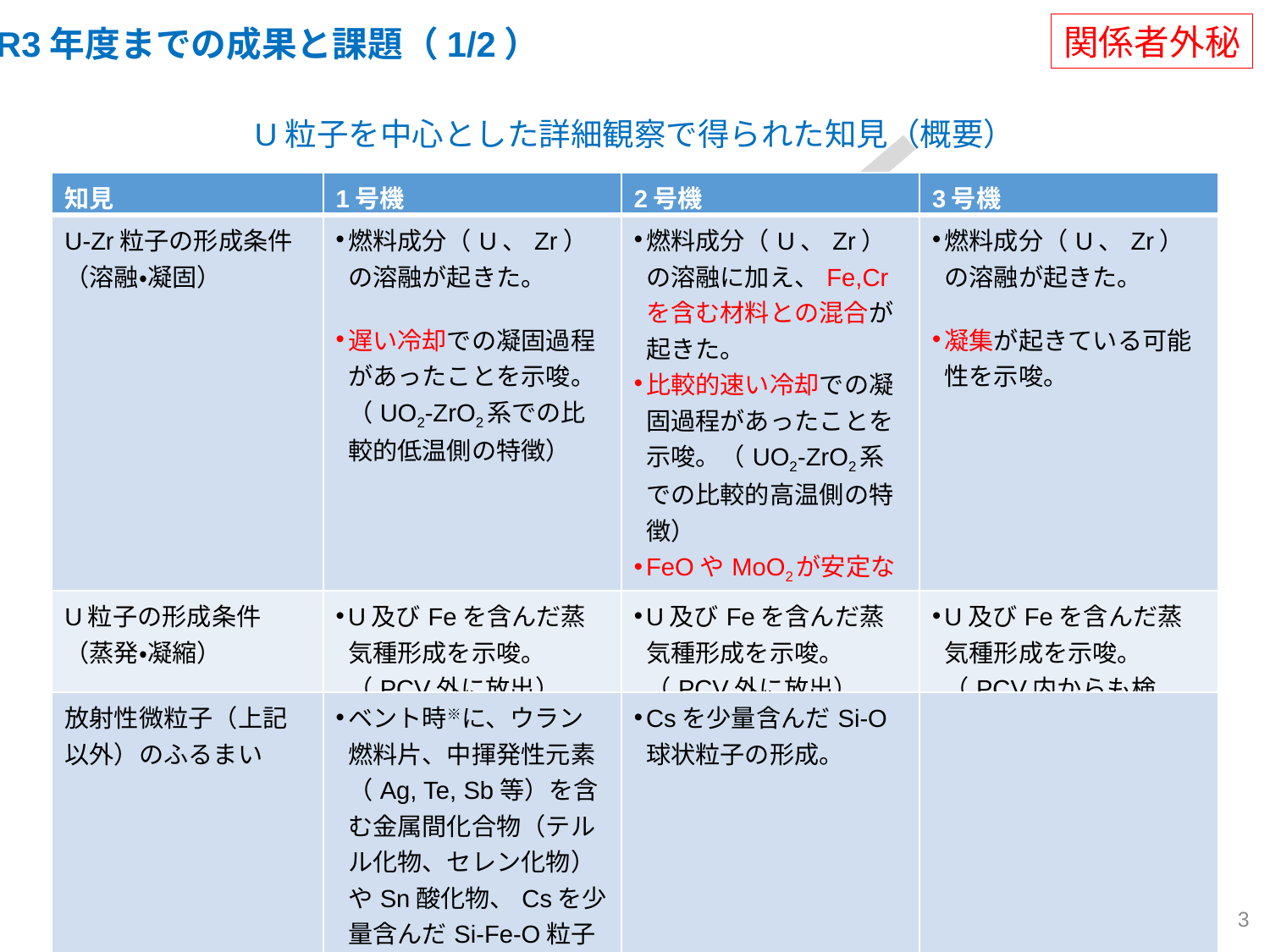

関係者外秘
R3年度までの成果と課題（1/2）
U粒子を中心とした詳細観察で得られた知見（概要）
| 知見 | 1号機 | 2号機 | 3号機 |
| --- | --- | --- | --- |
| U-Zr粒子の形成条件 （溶融・凝固） | 燃料成分（U、Zr）の溶融が起きた。 遅い冷却での凝固過程があったことを示唆。（UO2-ZrO2系での比較的低温側の特徴） | 燃料成分（U、Zr）の溶融に加え、Fe,Crを含む材料との混合が起きた。 比較的速い冷却での凝固過程があったことを示唆。（UO2-ZrO2系での比較的高温側の特徴） FeOやMoO2が安定な温度・雰囲気条件が存在したことを示唆。 | 燃料成分（U、Zr）の溶融が起きた。 凝集が起きている可能性を示唆。 |
| U粒子の形成条件 （蒸発・凝縮） | U及びFeを含んだ蒸気種形成を示唆。（PCV外に放出） | U及びFeを含んだ蒸気種形成を示唆。（PCV外に放出） | U及びFeを含んだ蒸気種形成を示唆。（PCV内からも検出） |
| 放射性微粒子（上記以外）のふるまい | ベント時※に、ウラン燃料片、中揮発性元素（Ag, Te, Sb等）を含む金属間化合物（テルル化物、セレン化物）やSn酸化物、Csを少量含んだSi-Fe-O粒子の形成。 1号機のベント時には、RPVからPCVへの燃料デブリの移行が起きていたと考えられる。 | Csを少量含んだSi-O球状粒子の形成。 |  |
3